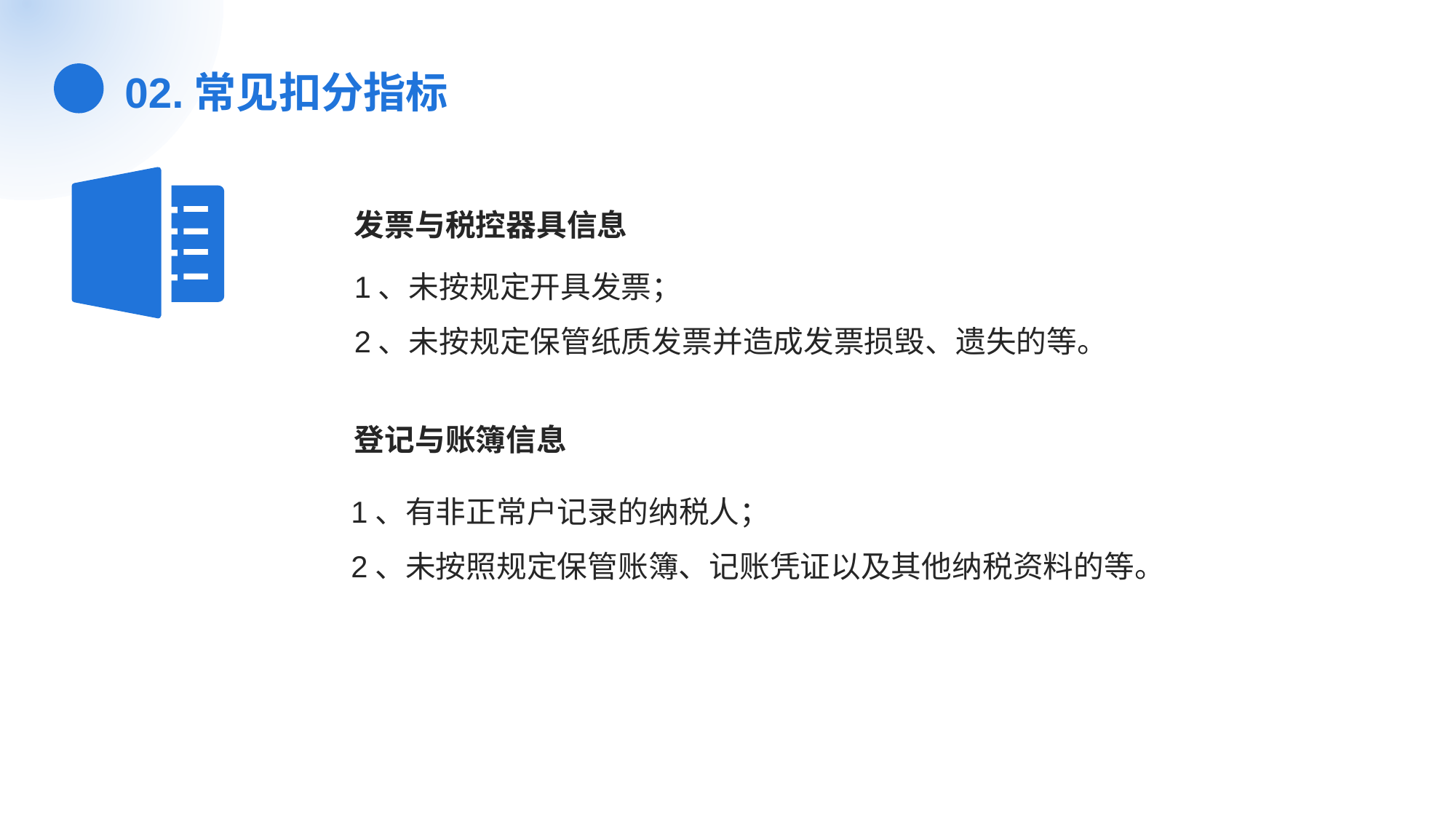

02.常见扣分指标

发票与税控器具信息
1、未按规定开具发票；
2、未按规定保管纸质发票并造成发票损毁、遗失的等。

登记与账簿信息
1、有非正常户记录的纳税人；
2、未按照规定保管账簿、记账凭证以及其他纳税资料的等。